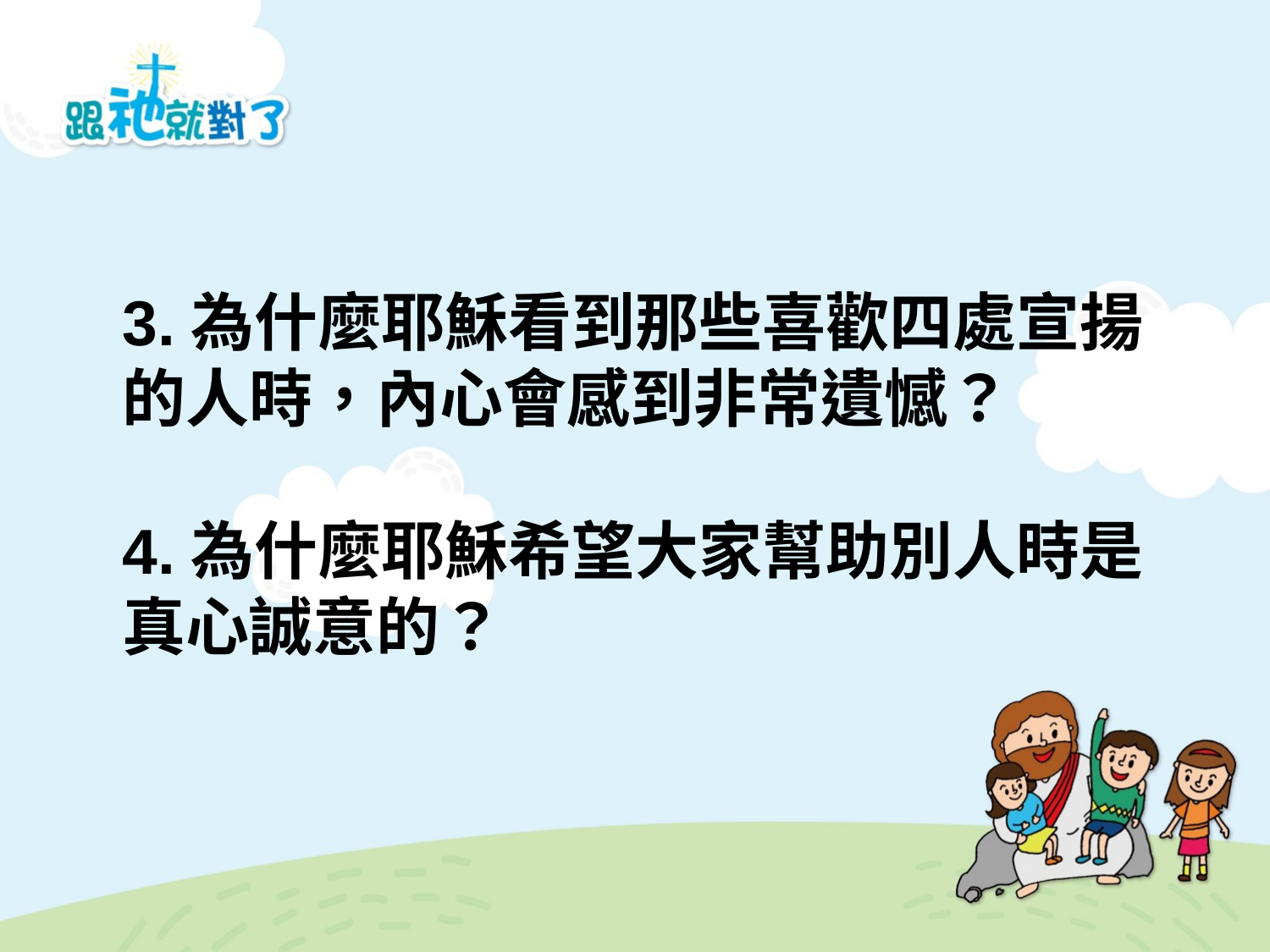

3.為什麼耶穌看到那些喜歡四處宣揚的人時，內心會感到非常遺憾？

4.為什麼耶穌希望大家幫助別人時是真心誠意的？